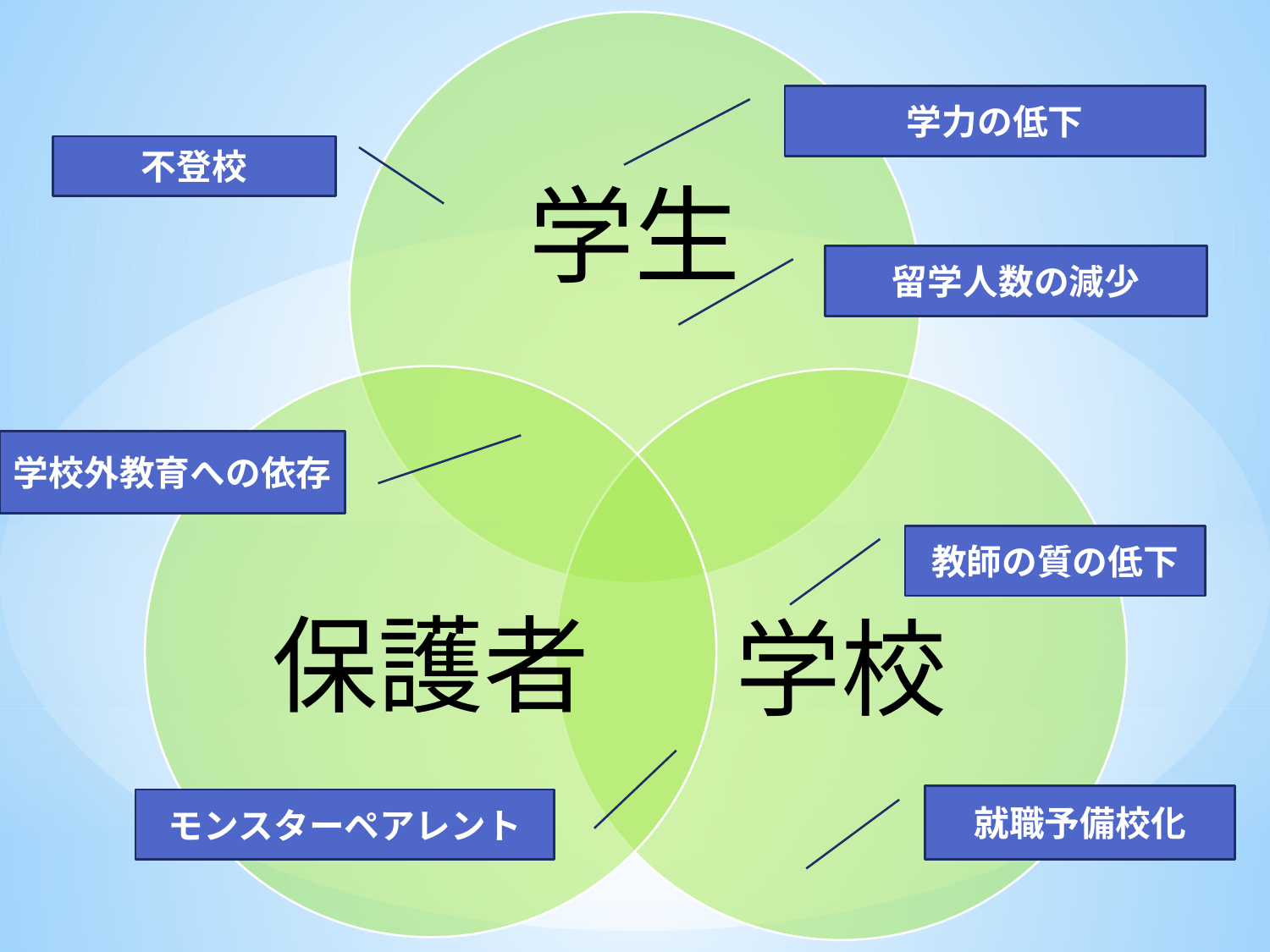

学生
学校
保護者
学力の低下
不登校
留学人数の減少
学校外教育への依存
教師の質の低下
就職予備校化
モンスターペアレント